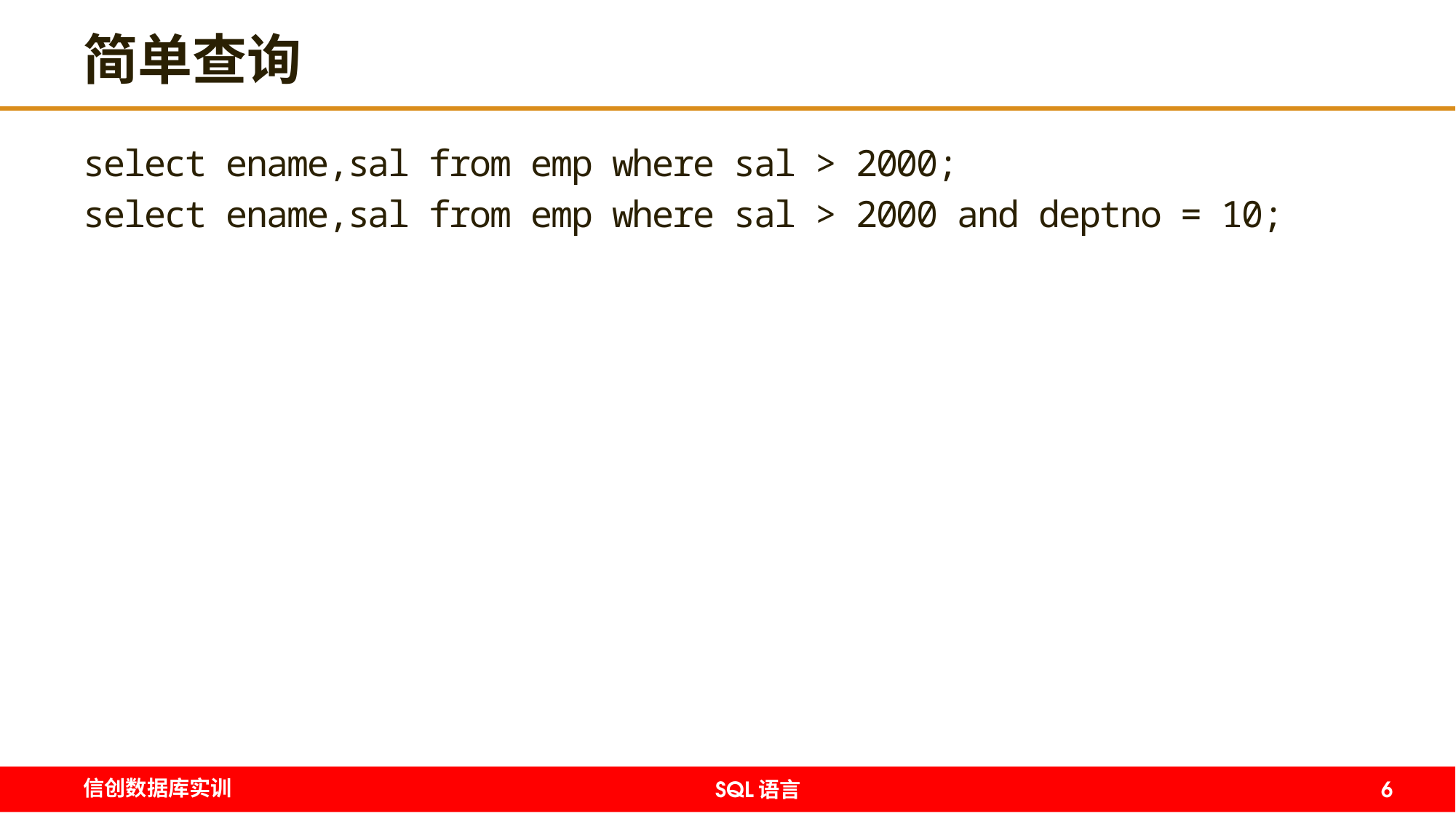

# 简单查询
select ename,sal from emp where sal > 2000;
select ename,sal from emp where sal > 2000 and deptno = 10;